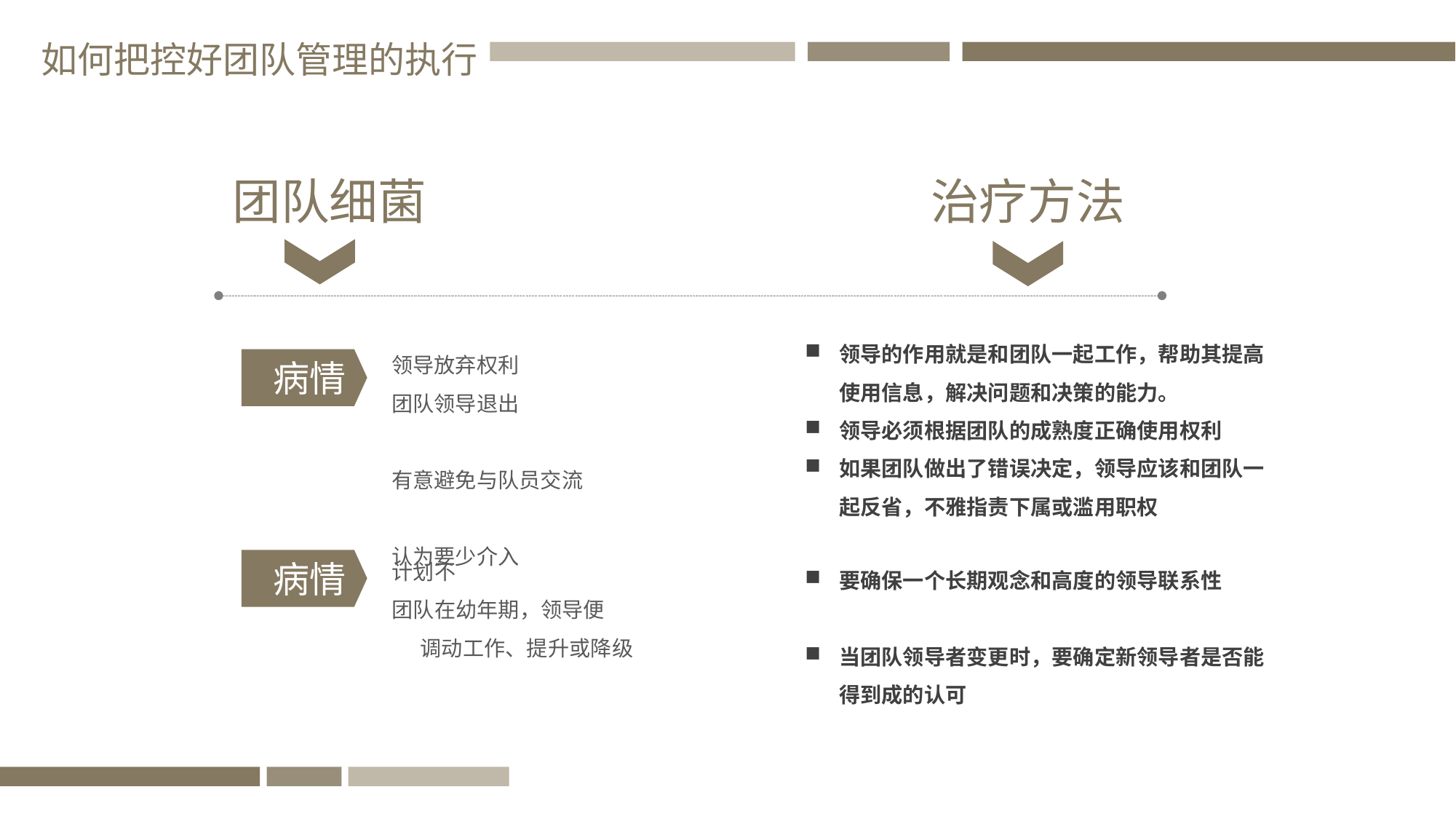

如何把控好团队管理的执行
团队细菌
治疗方法

领导的作用就是和团队一起工作，帮助其提高使用信息，解决问题和决策的能力。
领导必须根据团队的成熟度正确使用权利
如果团队做出了错误决定，领导应该和团队一起反省，不雅指责下属或滥用职权
领导放弃权利
团队领导退出
有意避免与队员交流
认为要少介入
 病情
计划不
团队在幼年期，领导便               调动工作、提升或降级
 病情
要确保一个长期观念和高度的领导联系性
当团队领导者变更时，要确定新领导者是否能得到成的认可